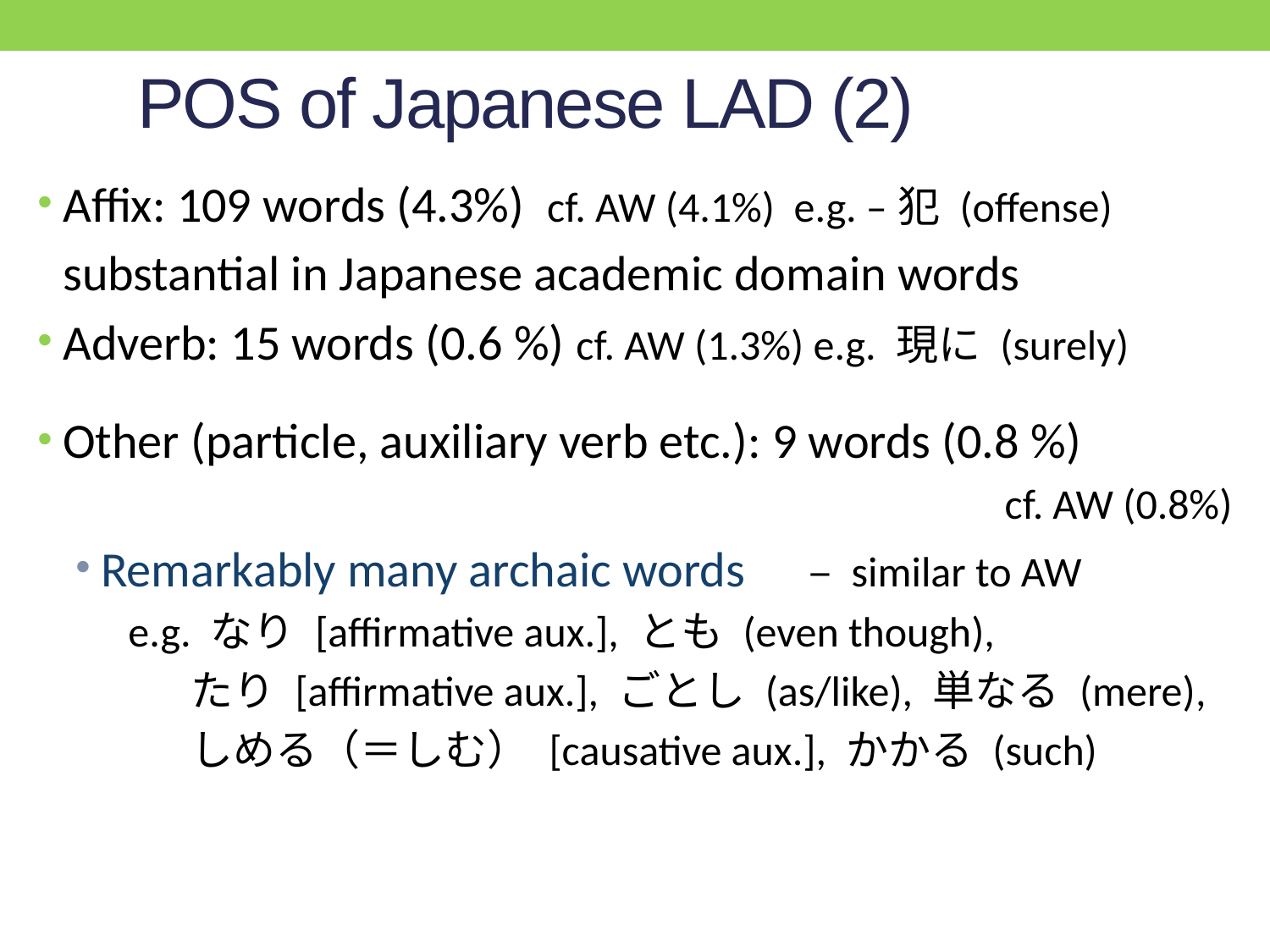

# POS of Japanese LAD (2)
Affix: 109 words (4.3%)  cf. AW (4.1%)  e.g. –犯 (offense)
	substantial in Japanese academic domain words
Adverb: 15 words (0.6 %) cf. AW (1.3%) e.g. 現に (surely)

Other (particle, auxiliary verb etc.): 9 words (0.8 %)
cf. AW (0.8%)
Remarkably many archaic words　 – similar to AW
　e.g. なり [affirmative aux.], とも (even though),
           たり [affirmative aux.], ごとし (as/like), 単なる (mere),
           しめる（＝しむ） [causative aux.], かかる (such)